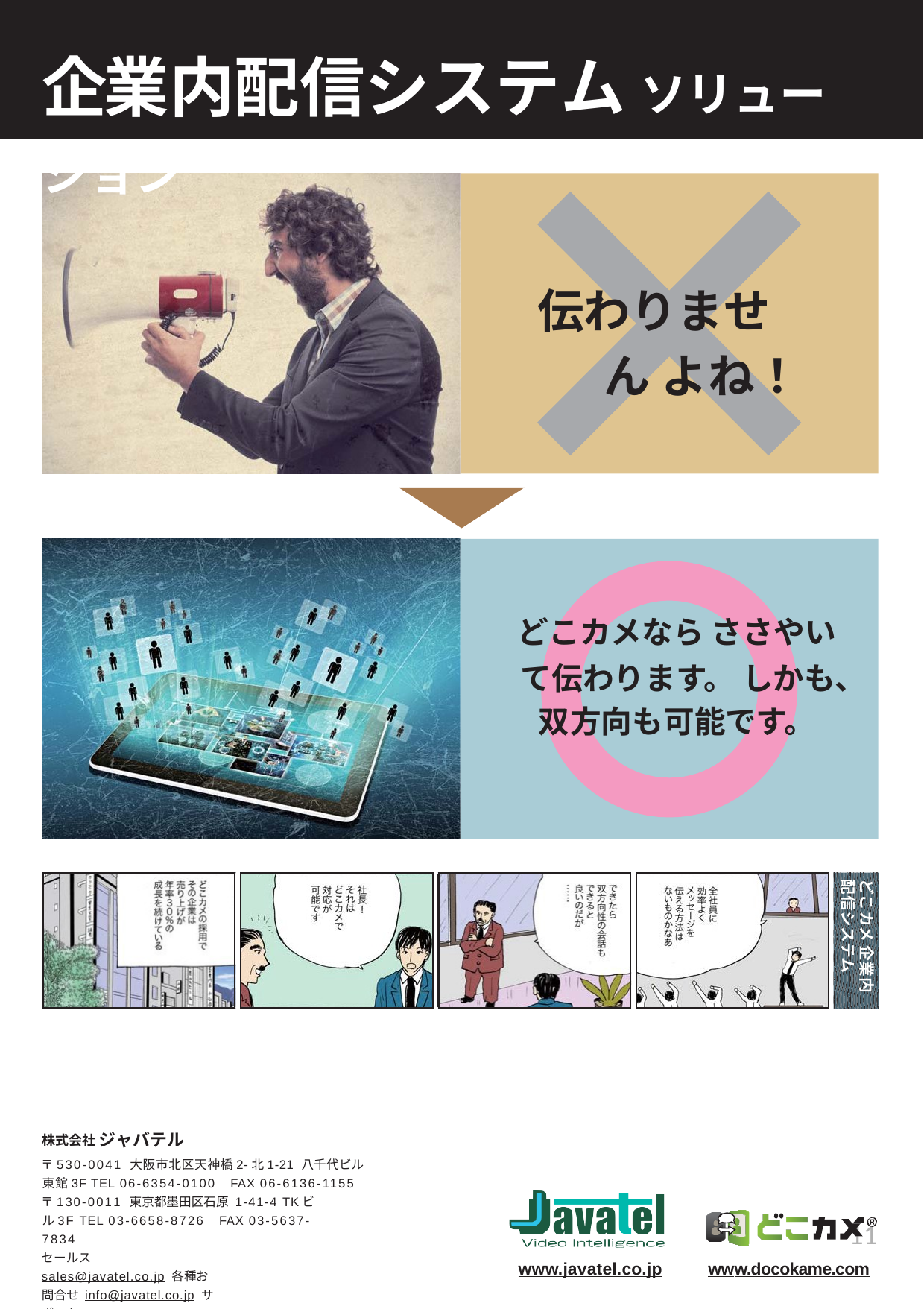

# 企業内配信システム ソリューション

伝わりません よね！

どこカメなら ささやいて伝わります。 しかも、
双方向も可能です。

どこカメ 企業内配信システム

株式会社 ジャバテル
〒530-0041 大阪市北区天神橋2-北1-21 八千代ビル東館3F TEL 06-6354-0100    FAX 06-6136-1155
〒130-0011 東京都墨田区石原 1-41-4 TKビル3F TEL 03-6658-8726    FAX 03-5637-7834
セールス sales@javatel.co.jp 各種お問合せ info@javatel.co.jp サポート support@javatel.co.jp

11

www.javatel.co.jp
www.docokame.com